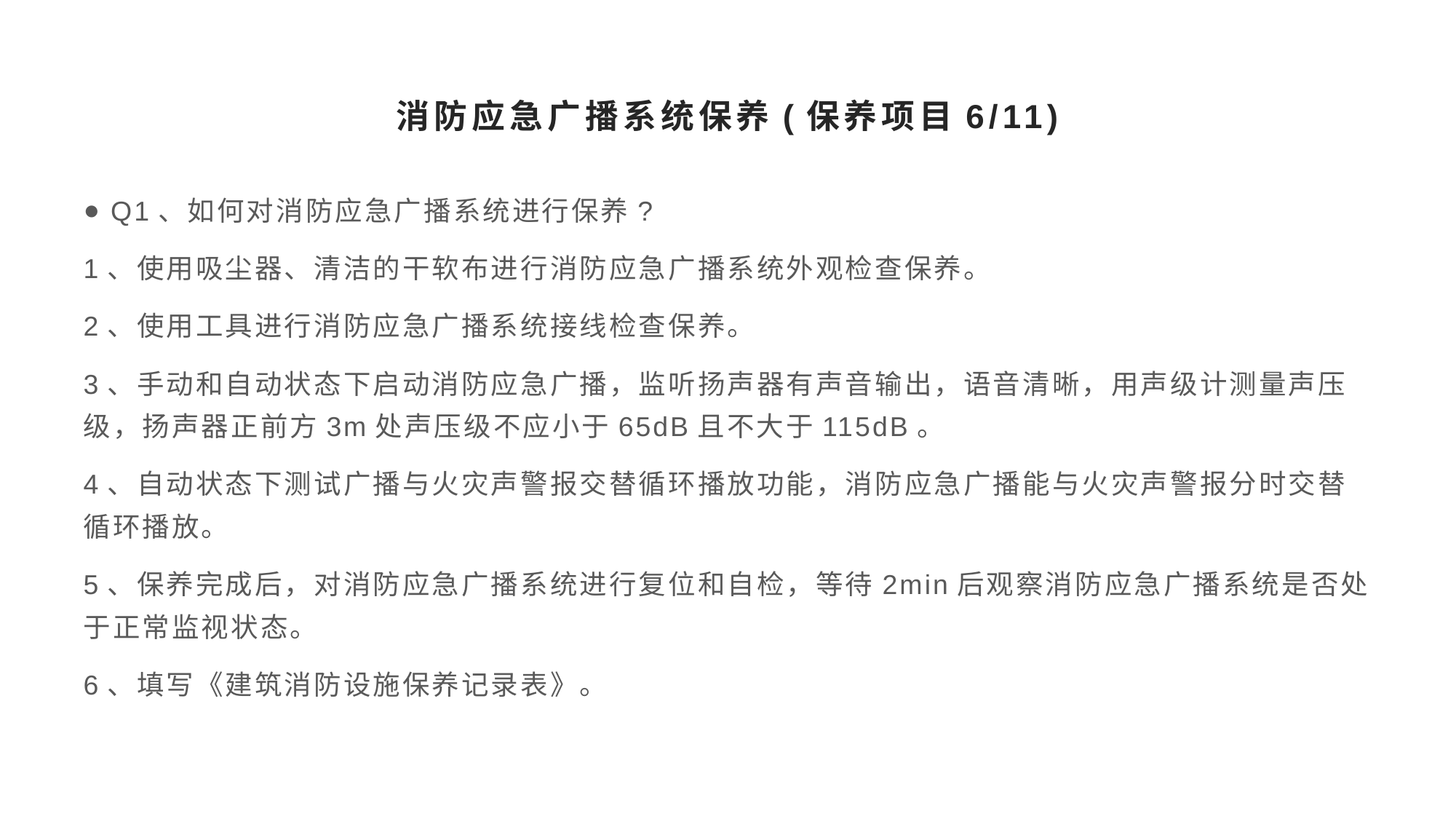

# 消防应急广播系统保养(保养项目6/11)
Q1、如何对消防应急广播系统进行保养?
1、使用吸尘器、清洁的干软布进行消防应急广播系统外观检查保养。
2、使用工具进行消防应急广播系统接线检查保养。
3、手动和自动状态下启动消防应急广播，监听扬声器有声音输出，语音清晰，用声级计测量声压级，扬声器正前方3m处声压级不应小于65dB且不大于115dB。
4、自动状态下测试广播与火灾声警报交替循环播放功能，消防应急广播能与火灾声警报分时交替循环播放。
5、保养完成后，对消防应急广播系统进行复位和自检，等待2min后观察消防应急广播系统是否处于正常监视状态。
6、填写《建筑消防设施保养记录表》。
6